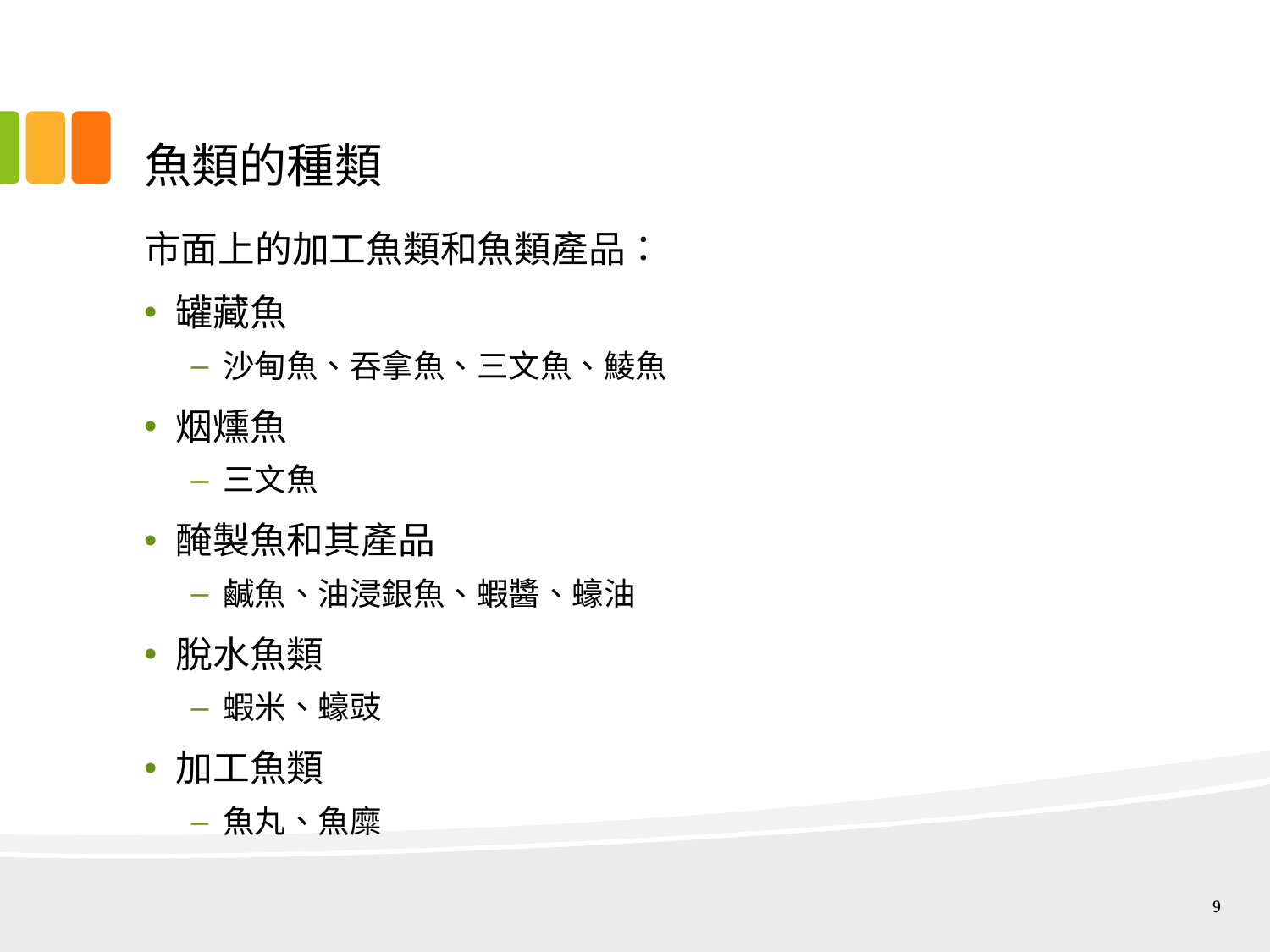

# 魚類的種類
市面上的加工魚類和魚類產品：
罐藏魚
沙甸魚、吞拿魚、三文魚、鯪魚
烟燻魚
三文魚
醃製魚和其產品
鹹魚、油浸銀魚、蝦醬、蠔油
脫水魚類
蝦米、蠔豉
加工魚類
魚丸、魚糜
9